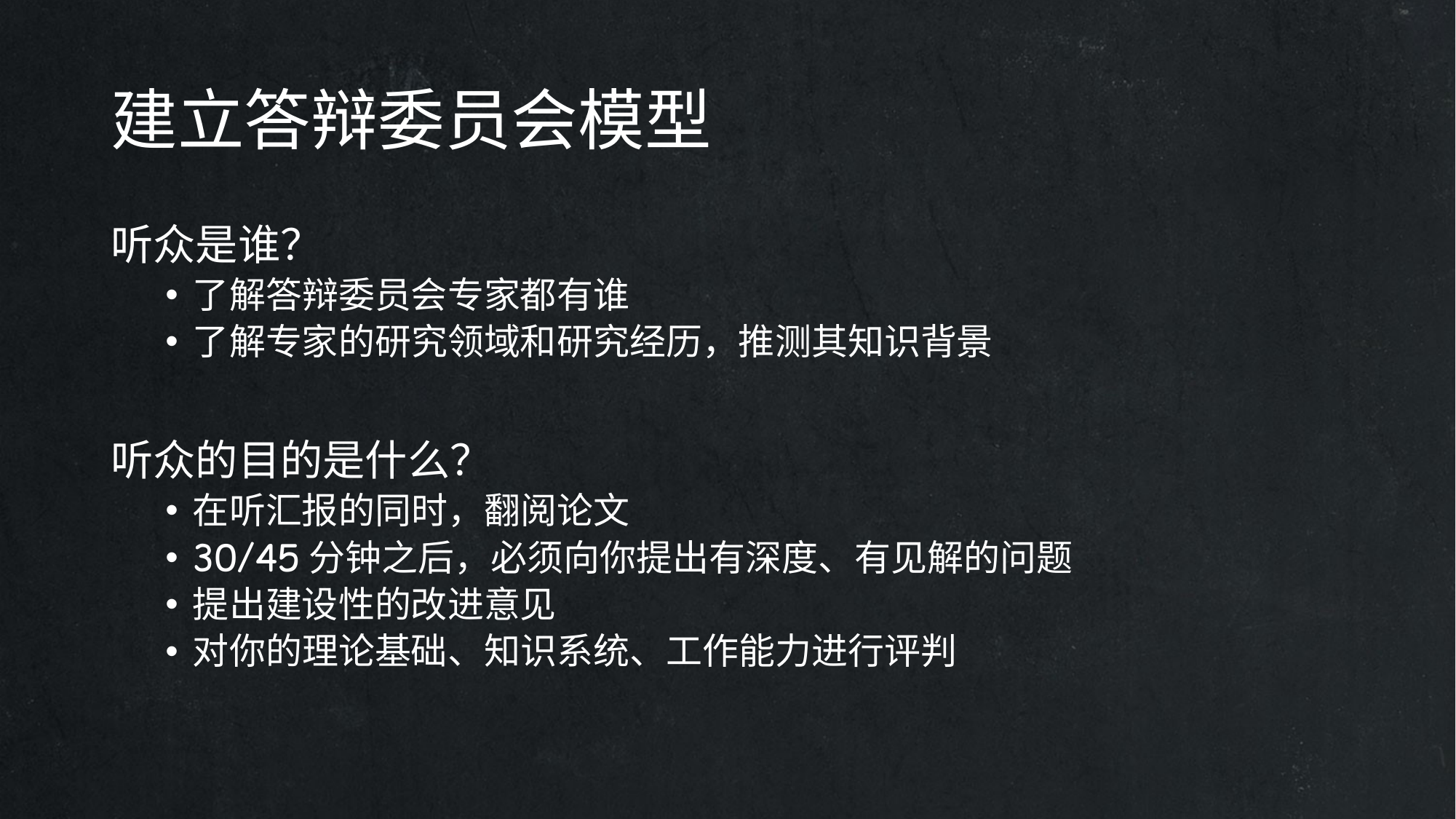

# 建立答辩委员会模型
听众是谁？
了解答辩委员会专家都有谁
了解专家的研究领域和研究经历，推测其知识背景

听众的目的是什么？
在听汇报的同时，翻阅论文
30/45分钟之后，必须向你提出有深度、有见解的问题
提出建设性的改进意见
对你的理论基础、知识系统、工作能力进行评判